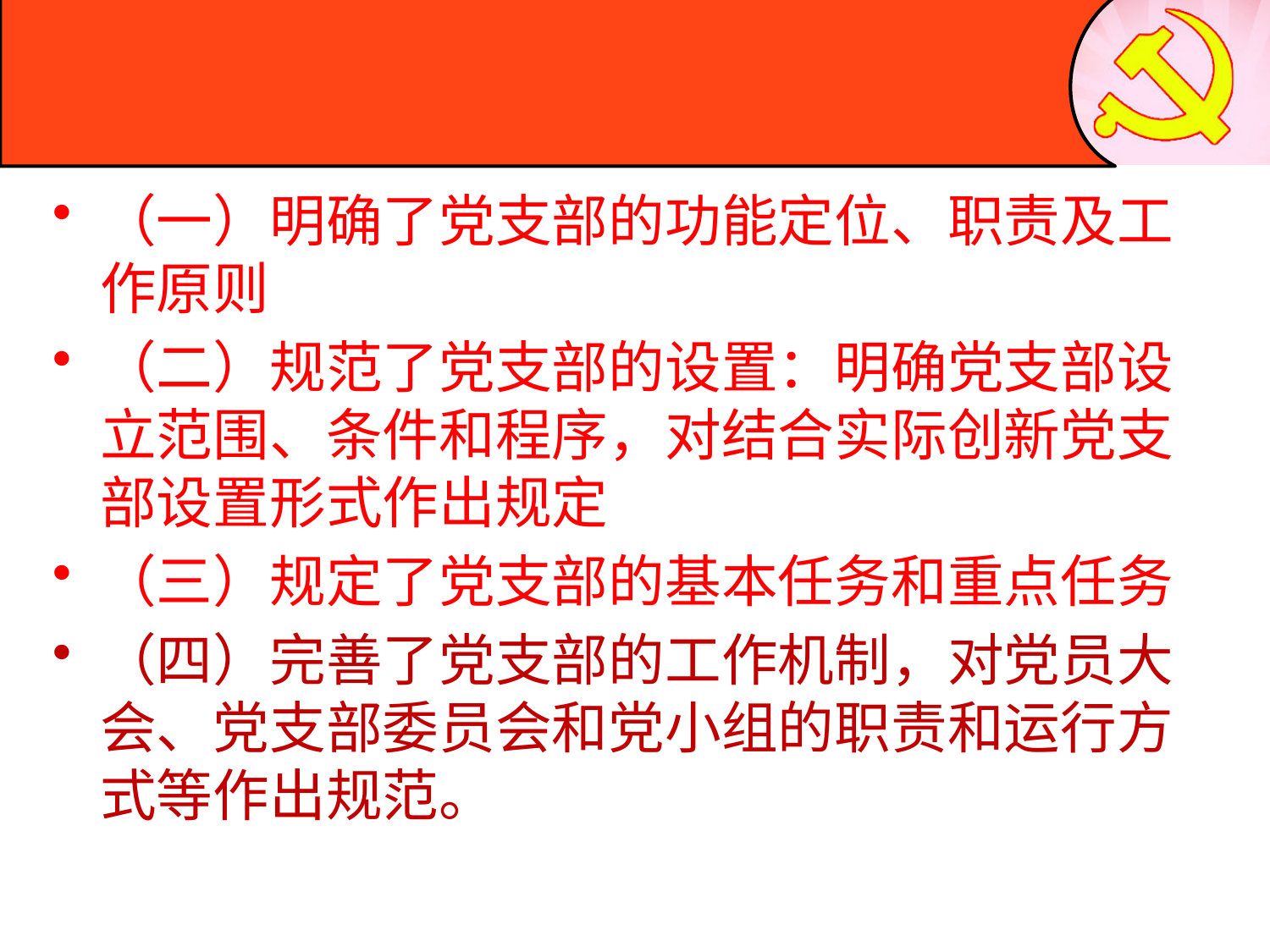

#
（一）明确了党支部的功能定位、职责及工作原则
（二）规范了党支部的设置：明确党支部设立范围、条件和程序，对结合实际创新党支部设置形式作出规定
（三）规定了党支部的基本任务和重点任务
（四）完善了党支部的工作机制，对党员大会、党支部委员会和党小组的职责和运行方式等作出规范。